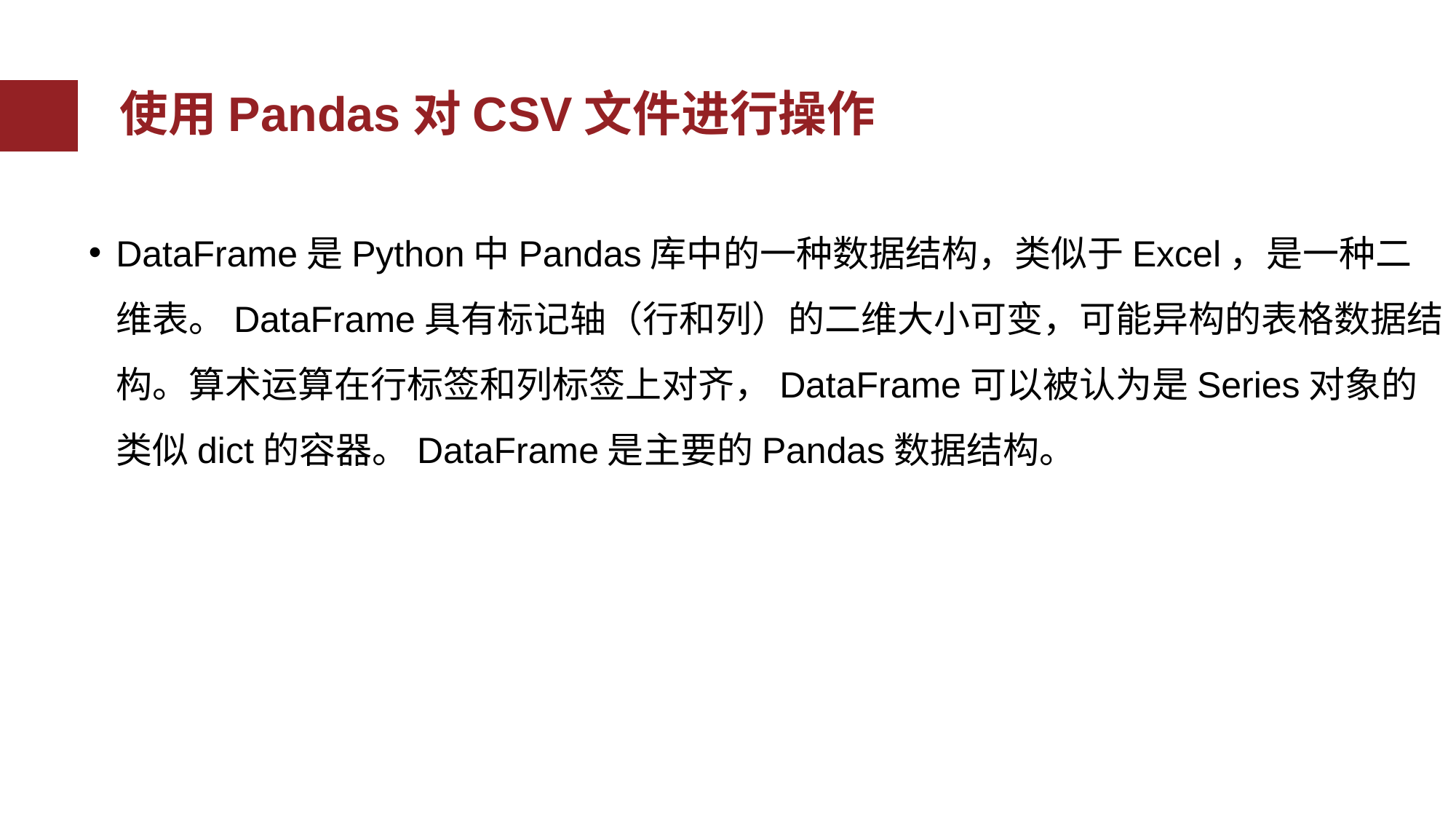

使用Pandas对CSV文件进行操作

DataFrame是Python中Pandas库中的一种数据结构，类似于Excel，是一种二维表。DataFrame具有标记轴（行和列）的二维大小可变，可能异构的表格数据结构。算术运算在行标签和列标签上对齐，DataFrame可以被认为是Series对象的类似dict的容器。DataFrame是主要的Pandas数据结构。